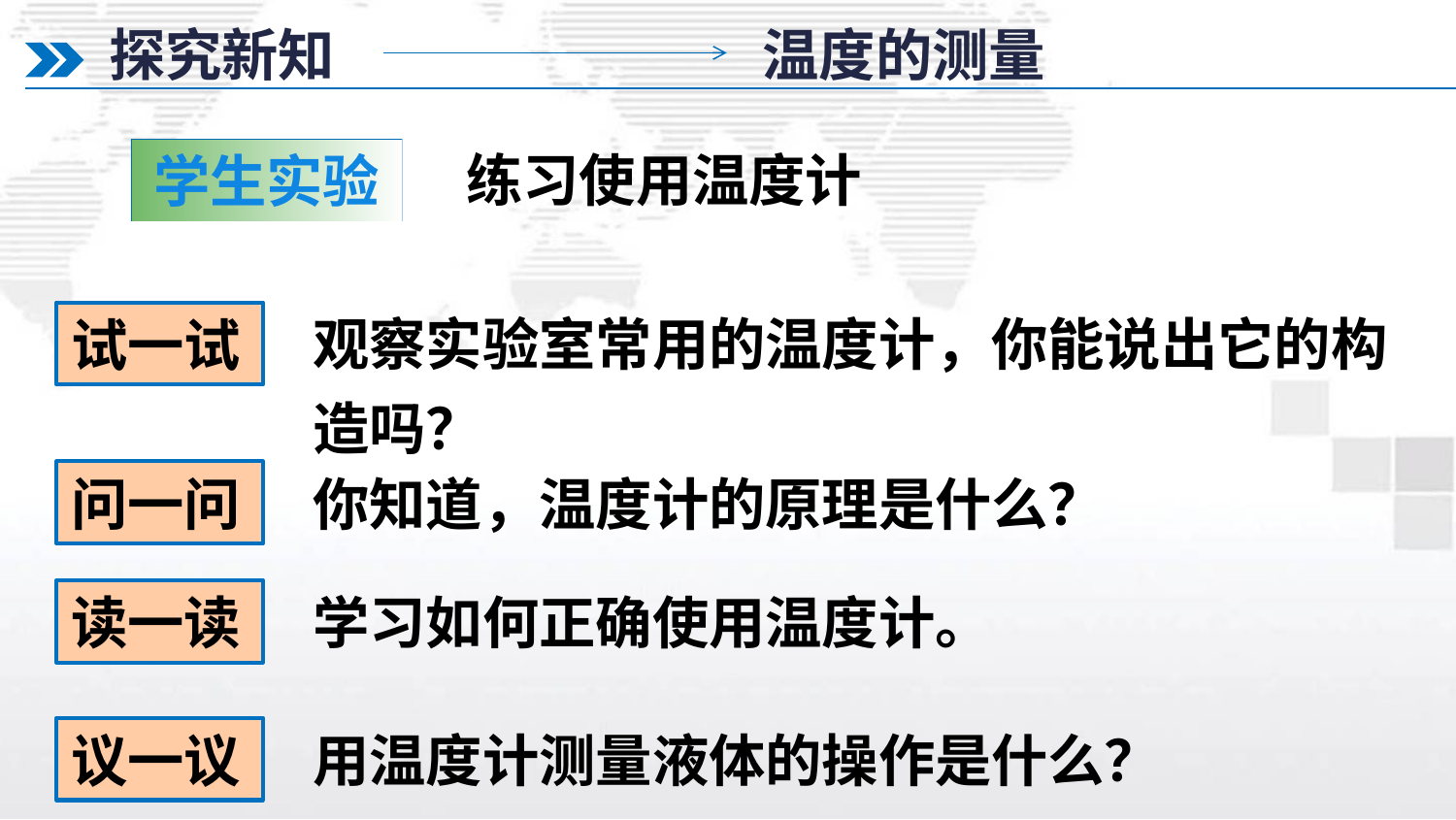

# 探究新知
温度的测量
练习使用温度计
学生实验
观察实验室常用的温度计，你能说出它的构造吗？
试一试
你知道，温度计的原理是什么？
问一问
学习如何正确使用温度计。
读一读
用温度计测量液体的操作是什么？
议一议